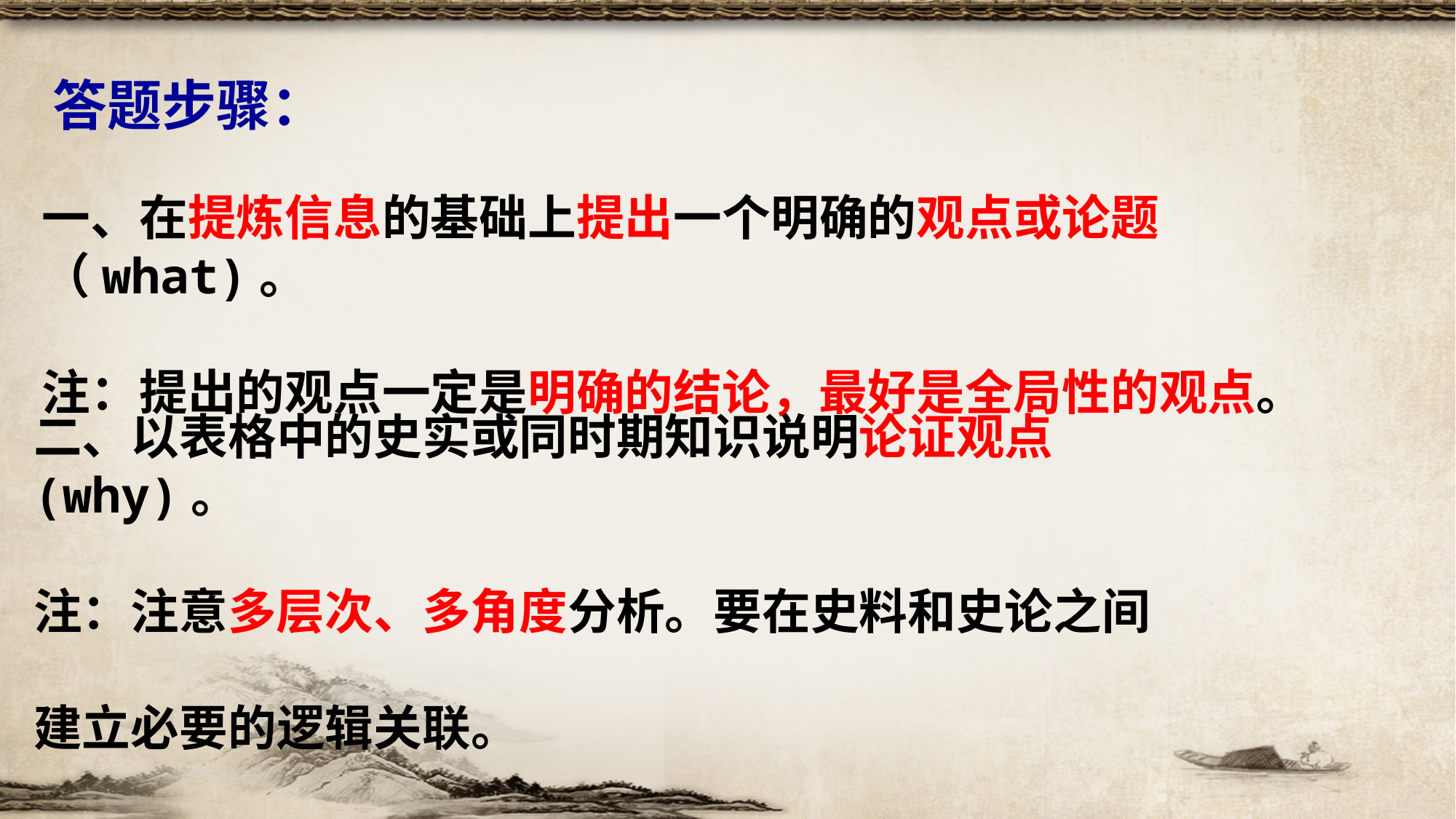

一、在提炼信息的基础上提出一个明确的观点或论题（what)。
注：提出的观点一定是明确的结论，最好是全局性的观点。
答题步骤：
二、以表格中的史实或同时期知识说明论证观点(why)。
注：注意多层次、多角度分析。要在史料和史论之间

建立必要的逻辑关联。